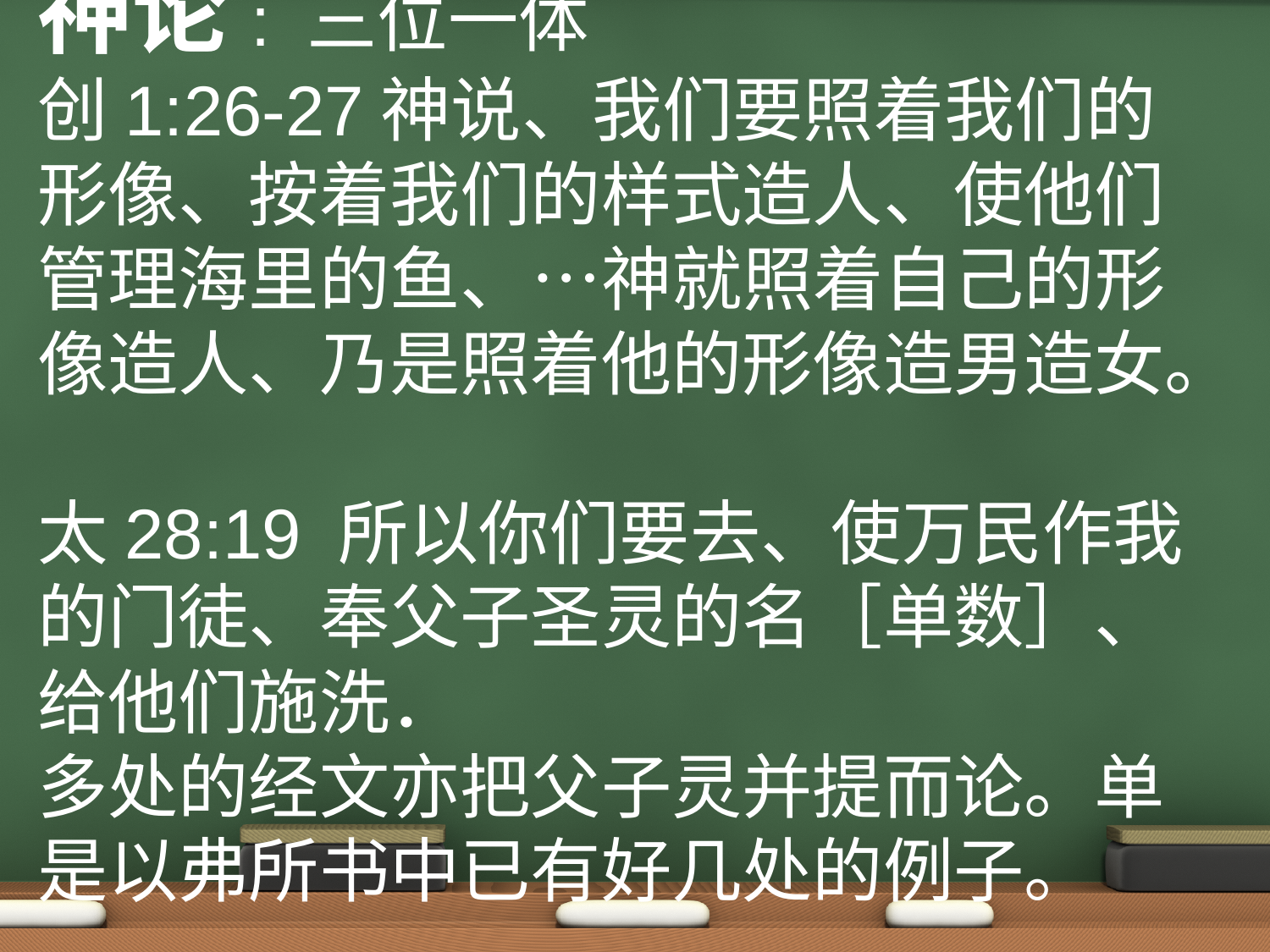

神论: 三位一体
创1:26-27神说、我们要照着我们的形像、按着我们的样式造人、使他们管理海里的鱼、…神就照着自己的形像造人、乃是照着他的形像造男造女。
太28:19 所以你们要去、使万民作我的门徒、奉父子圣灵的名［单数］、给他们施洗．
多处的经文亦把父子灵并提而论。单是以弗所书中已有好几处的例子。